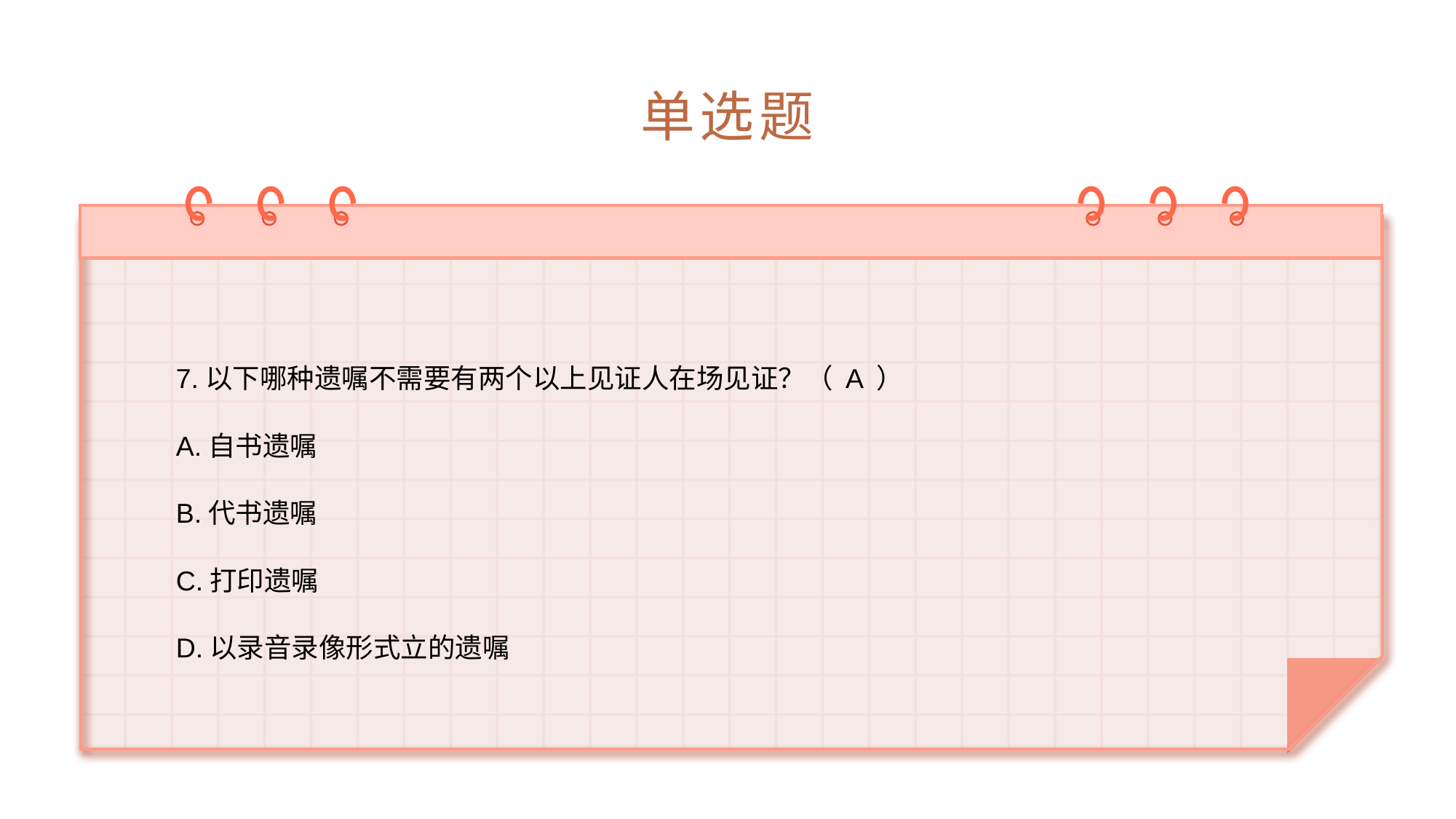

# 单选题

7.以下哪种遗嘱不需要有两个以上见证人在场见证？（ A ）
A.自书遗嘱
B.代书遗嘱
C.打印遗嘱
D.以录音录像形式立的遗嘱